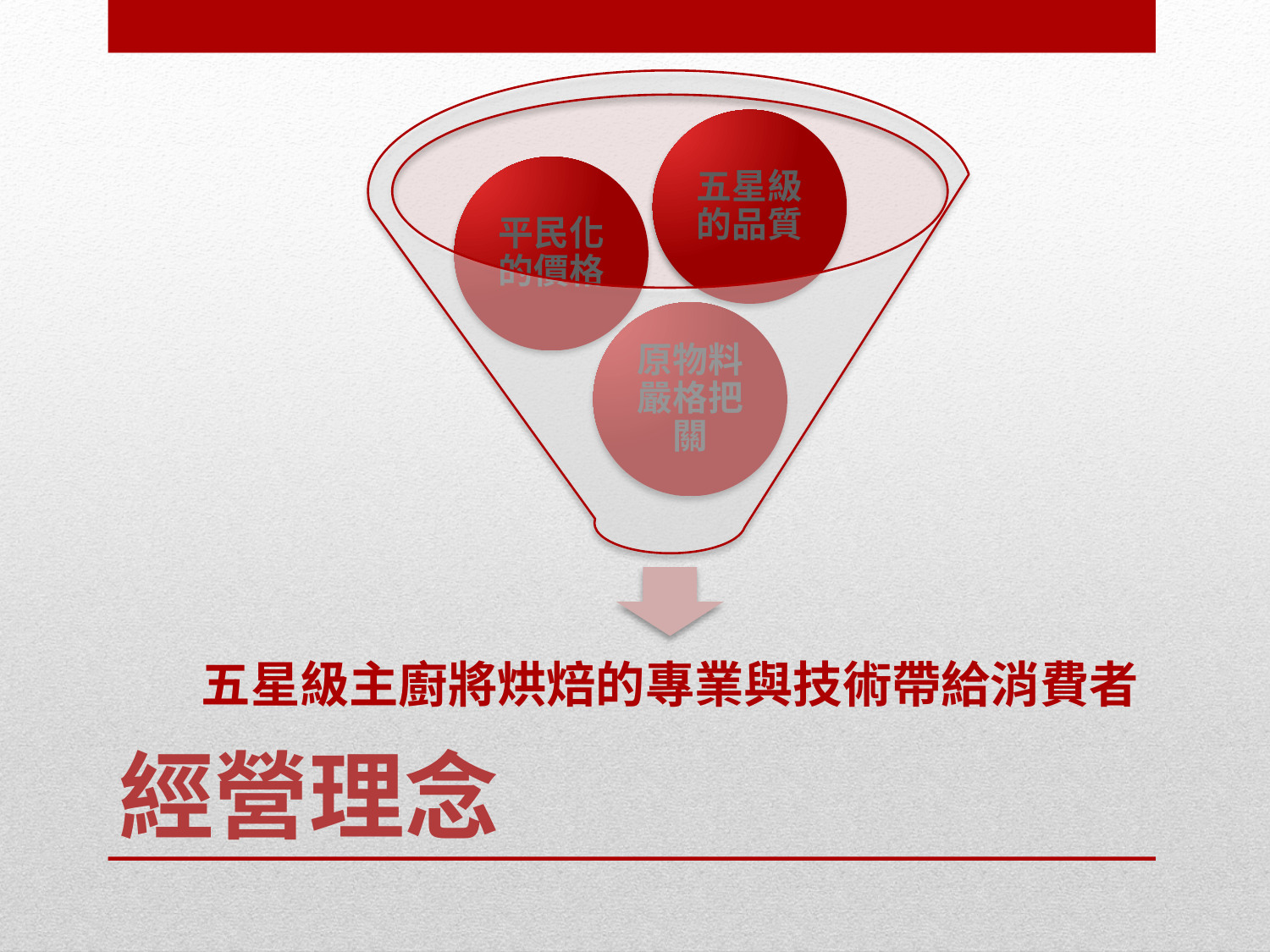

五星級主廚將烘焙的專業與技術帶給消費者
原物料嚴格把關
平民化的價格
五星級的品質
# 經營理念